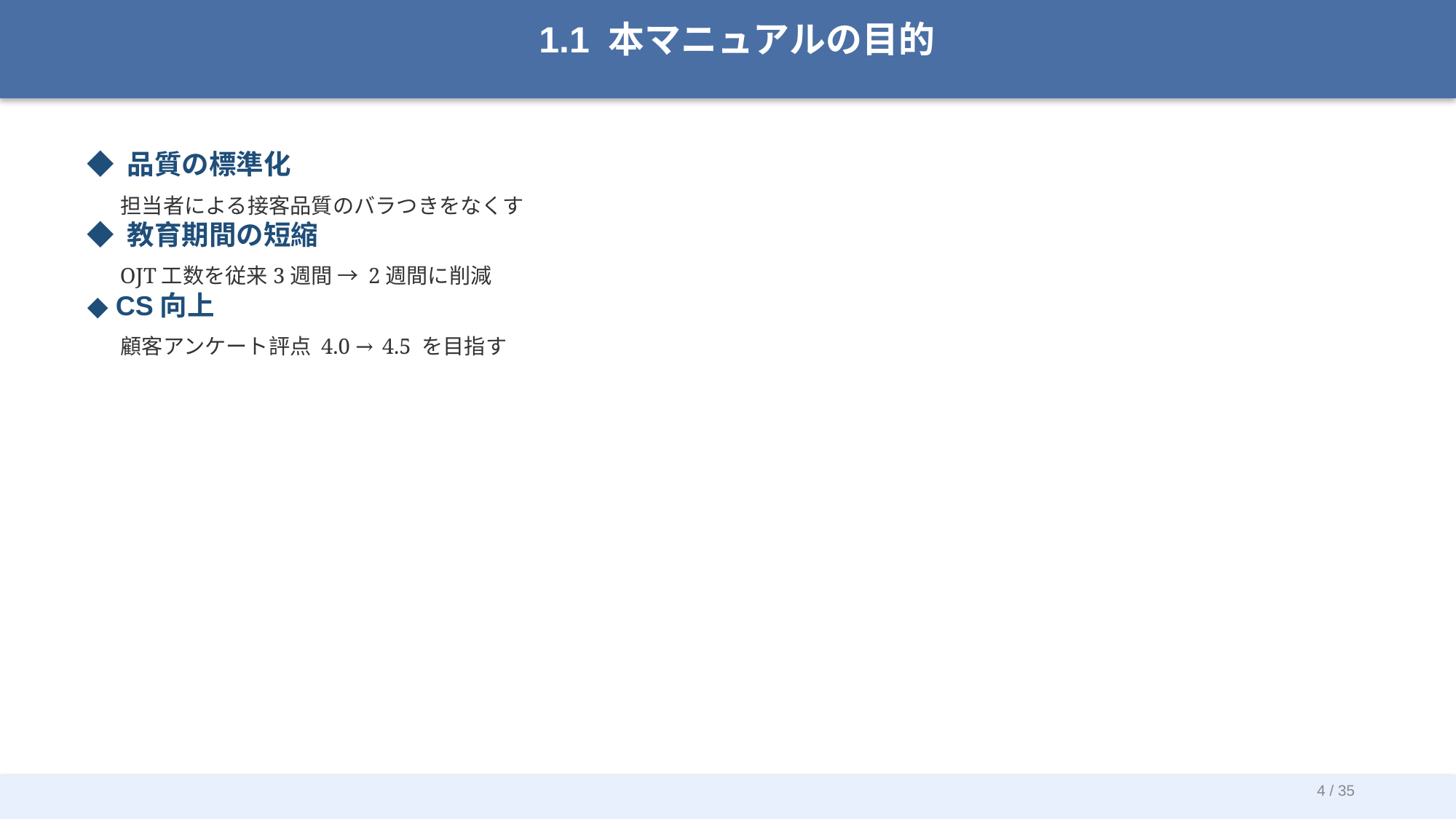

1.1 本マニュアルの目的
◆ 品質の標準化
      担当者による接客品質のバラつきをなくす
◆ 教育期間の短縮
      OJT工数を従来3週間 → 2週間に削減
◆ CS向上
      顧客アンケート評点 4.0 → 4.5 を目指す

4 / 35